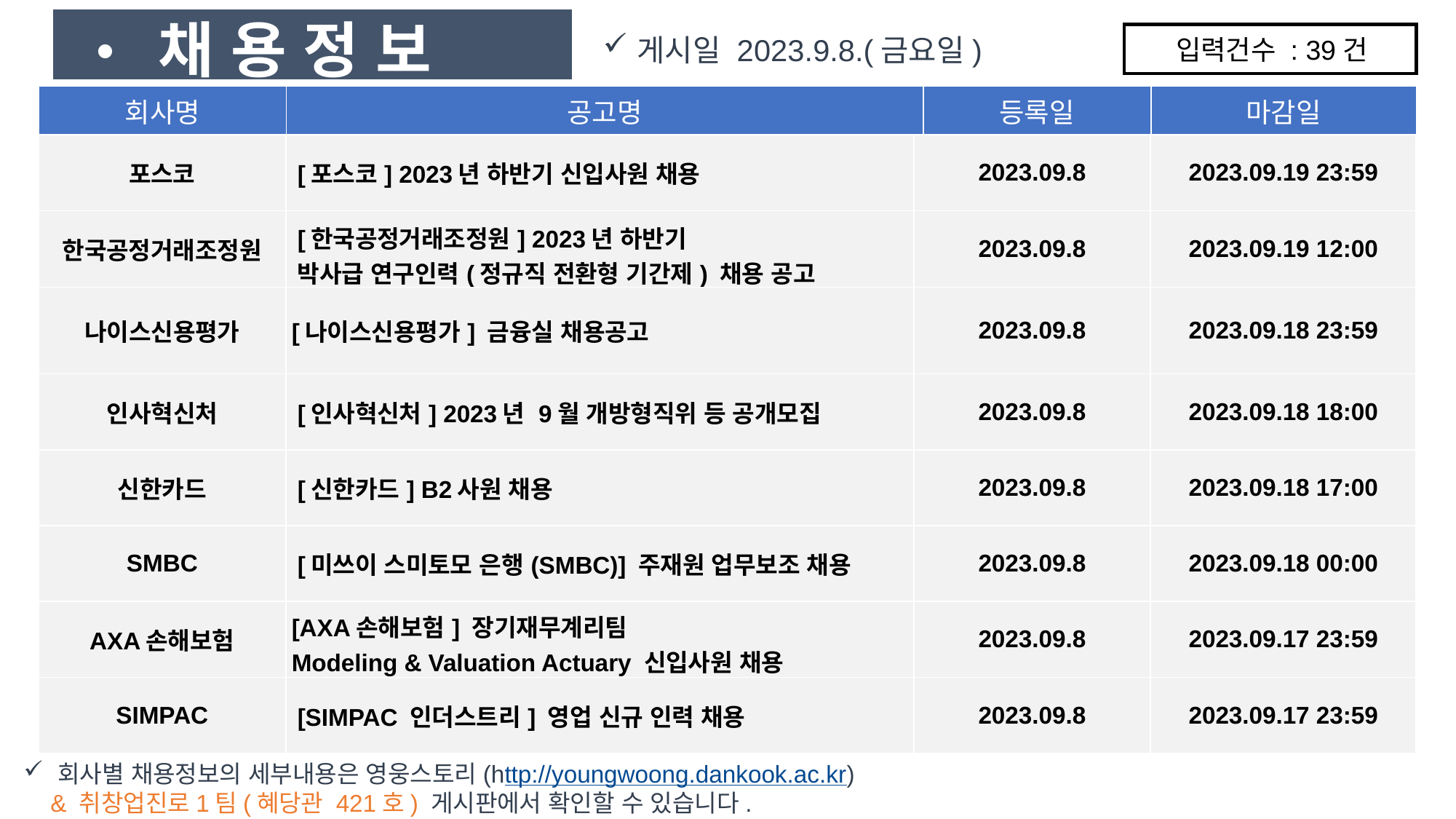

• 채 용 정 보

게시일 2023.9.8.(금요일)
입력건수 : 39건
| 회사명 | 공고명 | 등록일 | 마감일 |
| --- | --- | --- | --- |

| 포스코 | [포스코] 2023년 하반기 신입사원 채용 | 2023.09.8 | 2023.09.19 23:59 |
| --- | --- | --- | --- |
| 한국공정거래조정원 | [한국공정거래조정원] 2023년 하반기 박사급 연구인력(정규직 전환형 기간제) 채용 공고 | 2023.09.8 | 2023.09.19 12:00 |
| 나이스신용평가 | [나이스신용평가] 금융실 채용공고 | 2023.09.8 | 2023.09.18 23:59 |
| 인사혁신처 | [인사혁신처] 2023년 9월 개방형직위 등 공개모집 | 2023.09.8 | 2023.09.18 18:00 |
| 신한카드 | [신한카드] B2사원 채용 | 2023.09.8 | 2023.09.18 17:00 |
| SMBC | [미쓰이 스미토모 은행(SMBC)] 주재원 업무보조 채용 | 2023.09.8 | 2023.09.18 00:00 |
| AXA손해보험 | [AXA손해보험] 장기재무계리팀 Modeling & Valuation Actuary 신입사원 채용 | 2023.09.8 | 2023.09.17 23:59 |
| SIMPAC | [SIMPAC 인더스트리] 영업 신규 인력 채용 | 2023.09.8 | 2023.09.17 23:59 |

회사별 채용정보의 세부내용은 영웅스토리(http://youngwoong.dankook.ac.kr)
    & 취창업진로1팀(혜당관 421호) 게시판에서 확인할 수 있습니다.